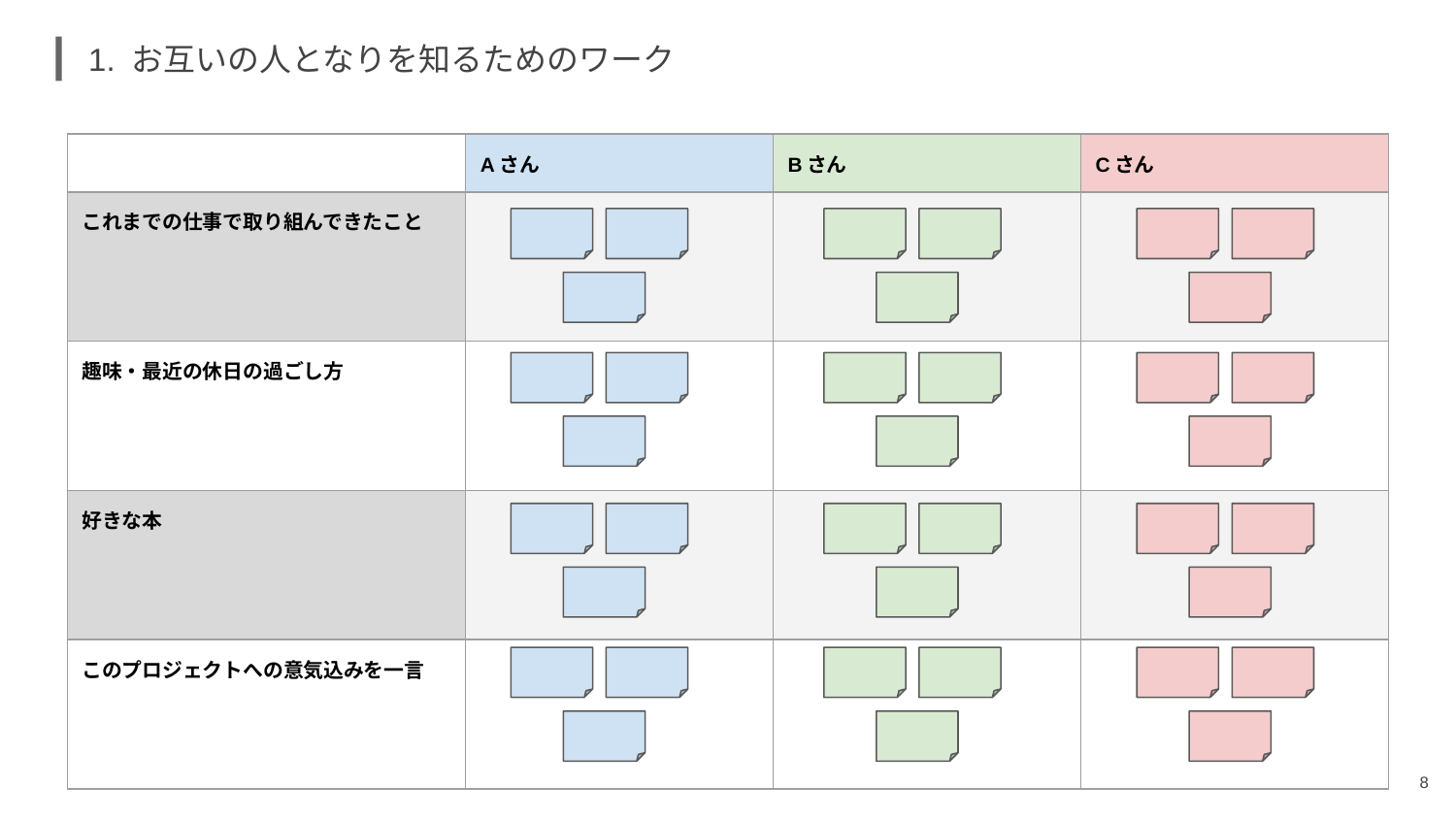

# 1. お互いの人となりを知るためのワーク
|  | Aさん | Bさん | Cさん |
| --- | --- | --- | --- |
| これまでの仕事で取り組んできたこと |  |  |  |
| 趣味・最近の休日の過ごし方 |  |  |  |
| 好きな本 |  |  |  |
| このプロジェクトへの意気込みを一言 |  |  |  |

8